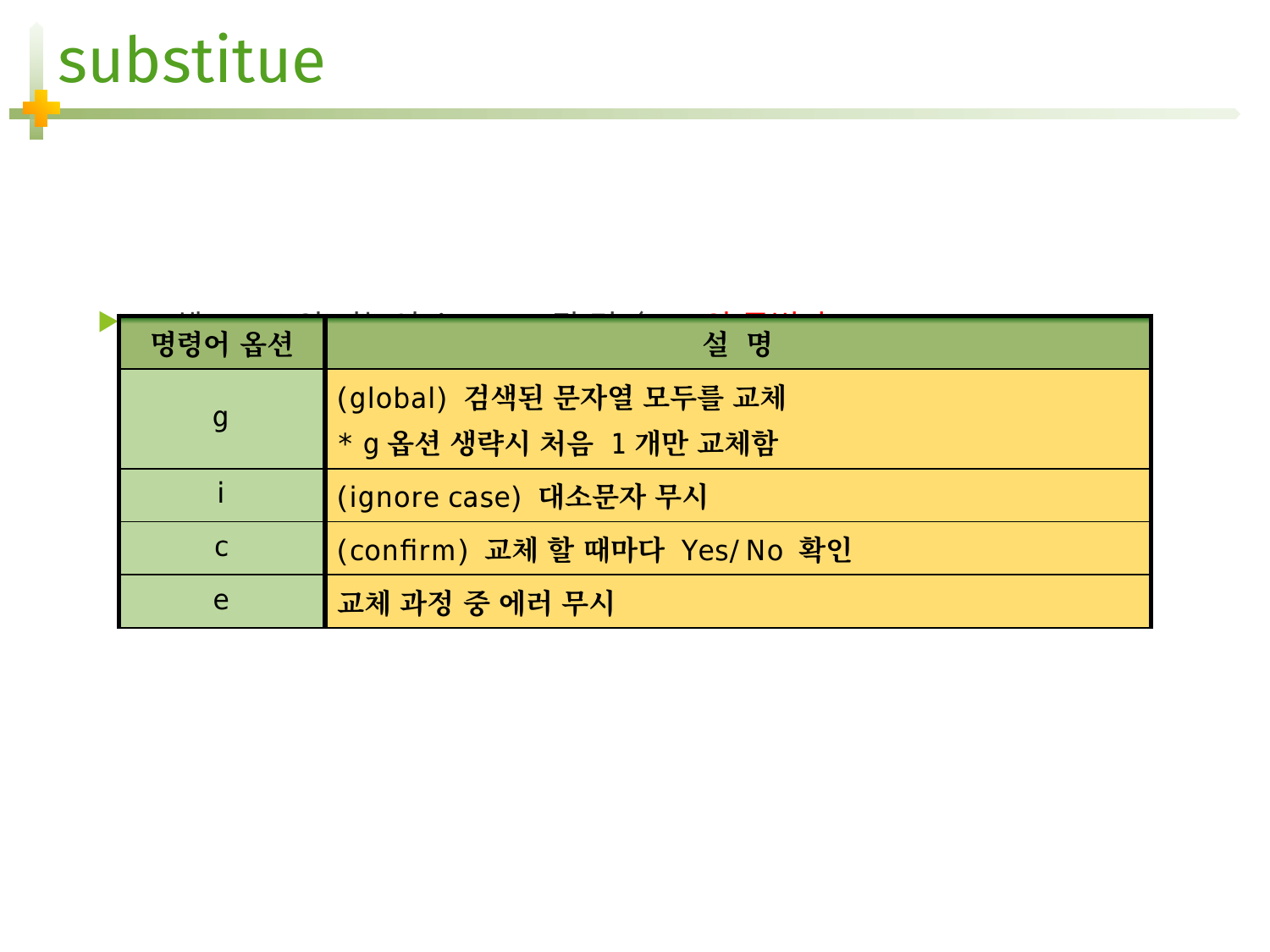

# substitue
교체 : sed의 기능이 import 된 것 (sed의 문법과 동일하다)
:[range]s/<찾는 문자열>/<교체할 문자열>/<옵션>
separator로 slash(/)가 주로 사용되지만 다른 문자를 사용해도 무방하다. (예 : 콤마)

| 명령어 옵션 | 설 명 |
| --- | --- |
| g | (global) 검색된 문자열 모두를 교체 \* g옵션 생략시 처음 1개만 교체함 |
| i | (ignore case) 대소문자 무시 |
| c | (confirm) 교체 할 때마다 Yes/No 확인 |
| e | 교체 과정 중 에러 무시 |